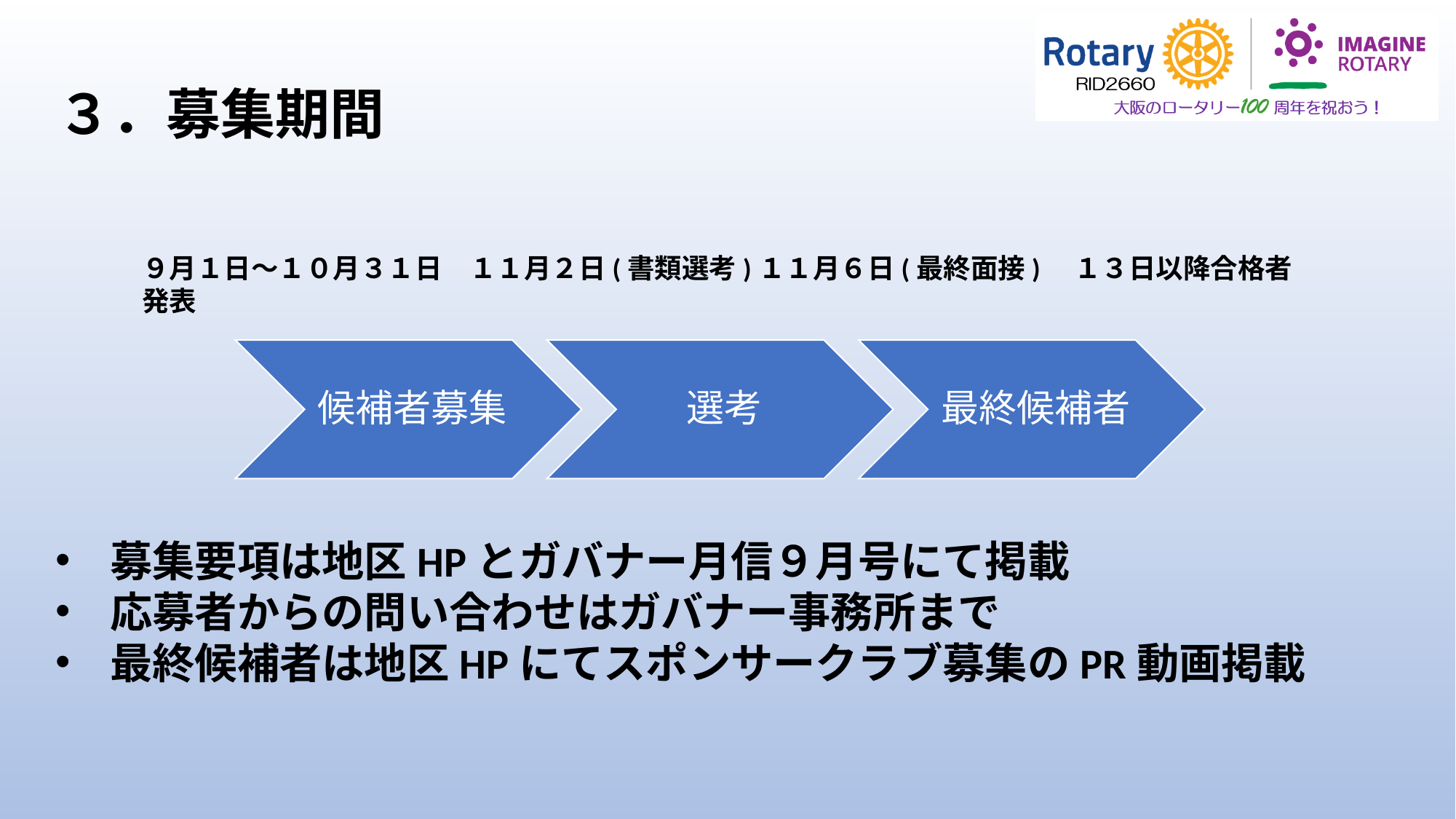

３．募集期間
９月１日～１０月３１日　１１月２日(書類選考)１１月６日(最終面接)　１３日以降合格者発表
候補者募集
選考
最終候補者
募集要項は地区HPとガバナー月信９月号にて掲載
応募者からの問い合わせはガバナー事務所まで
最終候補者は地区HPにてスポンサークラブ募集のPR動画掲載